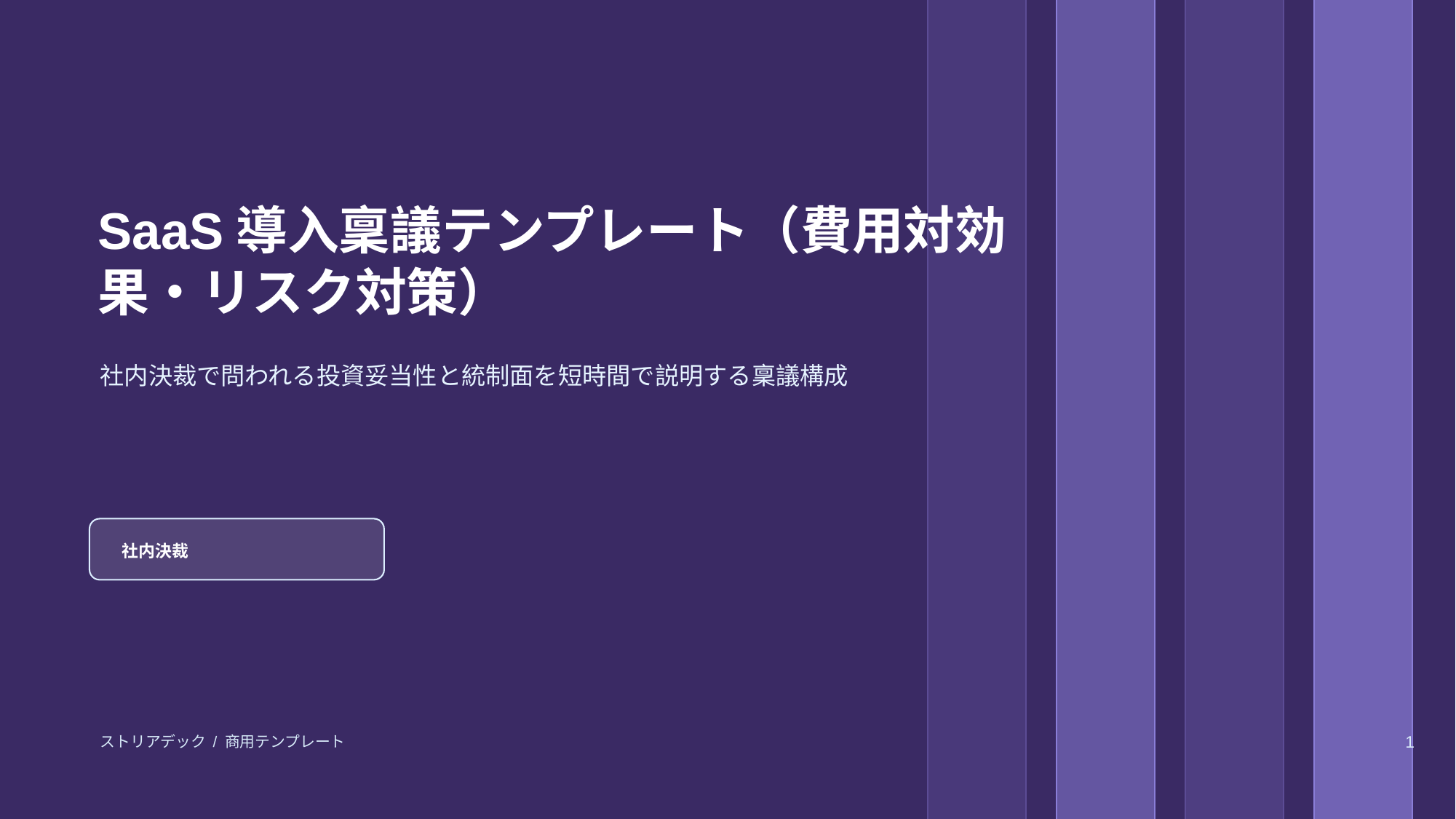

SaaS導入稟議テンプレート（費用対効果・リスク対策）
社内決裁で問われる投資妥当性と統制面を短時間で説明する稟議構成

社内決裁
ストリアデック / 商用テンプレート
1